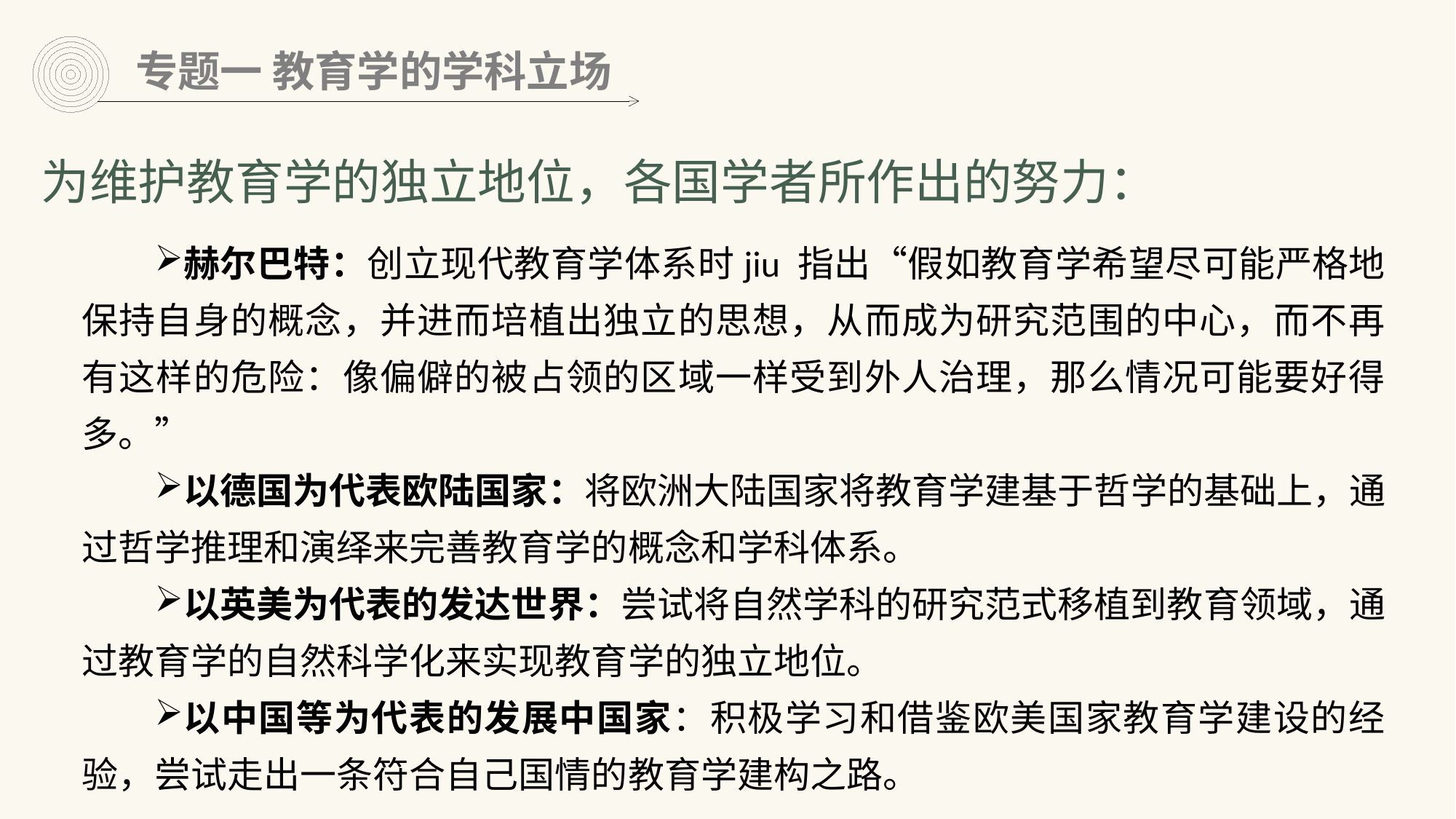

专题一 教育学的学科立场
为维护教育学的独立地位，各国学者所作出的努力：
赫尔巴特：创立现代教育学体系时jiu 指出“假如教育学希望尽可能严格地保持自身的概念，并进而培植出独立的思想，从而成为研究范围的中心，而不再有这样的危险：像偏僻的被占领的区域一样受到外人治理，那么情况可能要好得多。”
以德国为代表欧陆国家：将欧洲大陆国家将教育学建基于哲学的基础上，通过哲学推理和演绎来完善教育学的概念和学科体系。
以英美为代表的发达世界：尝试将自然学科的研究范式移植到教育领域，通过教育学的自然科学化来实现教育学的独立地位。
以中国等为代表的发展中国家：积极学习和借鉴欧美国家教育学建设的经验，尝试走出一条符合自己国情的教育学建构之路。